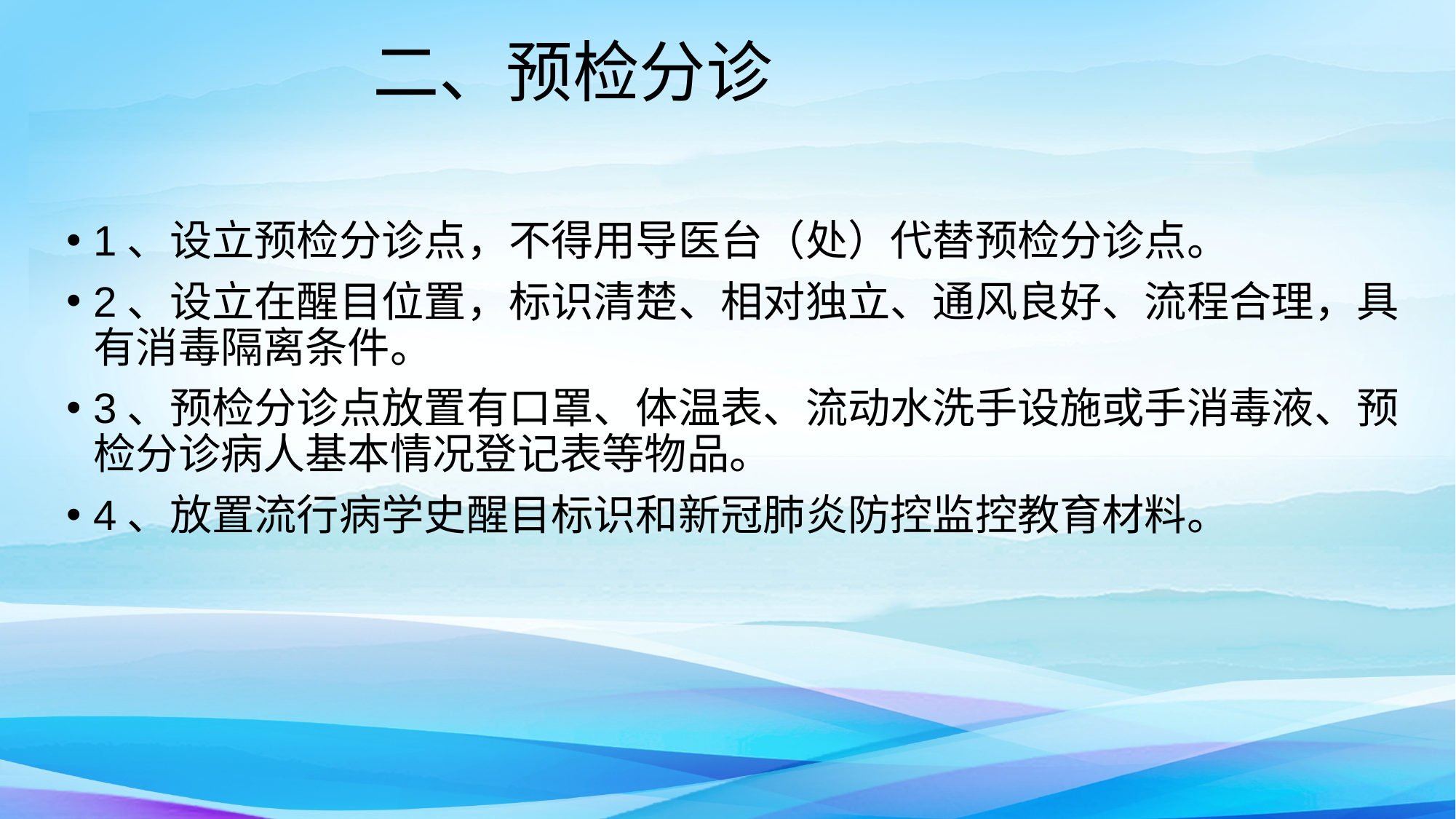

# 二、预检分诊
1、设立预检分诊点，不得用导医台（处）代替预检分诊点。
2、设立在醒目位置，标识清楚、相对独立、通风良好、流程合理，具有消毒隔离条件。
3、预检分诊点放置有口罩、体温表、流动水洗手设施或手消毒液、预检分诊病人基本情况登记表等物品。
4、放置流行病学史醒目标识和新冠肺炎防控监控教育材料。